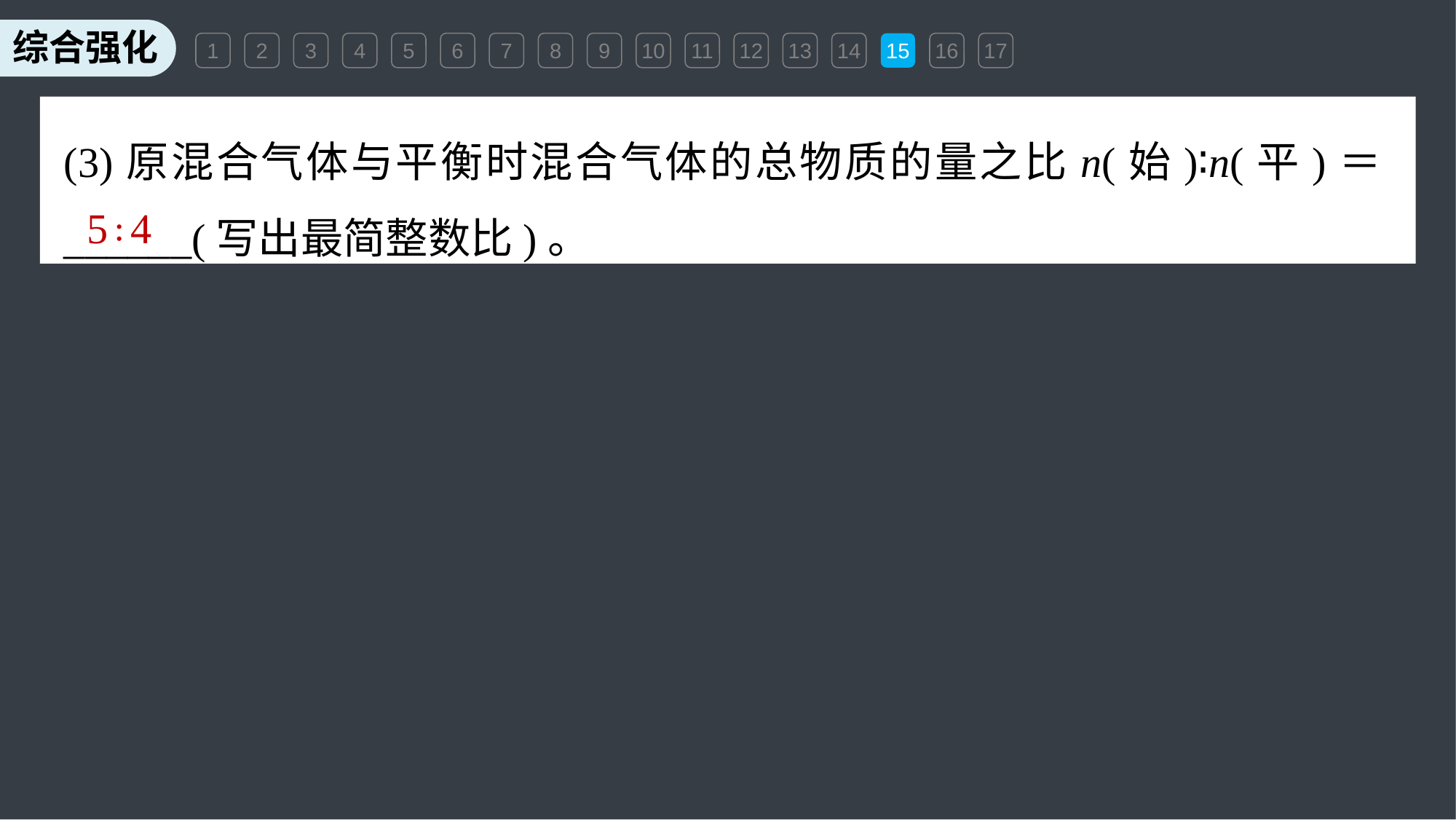

1
2
3
4
5
6
7
8
9
10
11
12
13
14
15
16
17
(3)原混合气体与平衡时混合气体的总物质的量之比n(始)∶n(平)＝______(写出最简整数比)。
5∶4